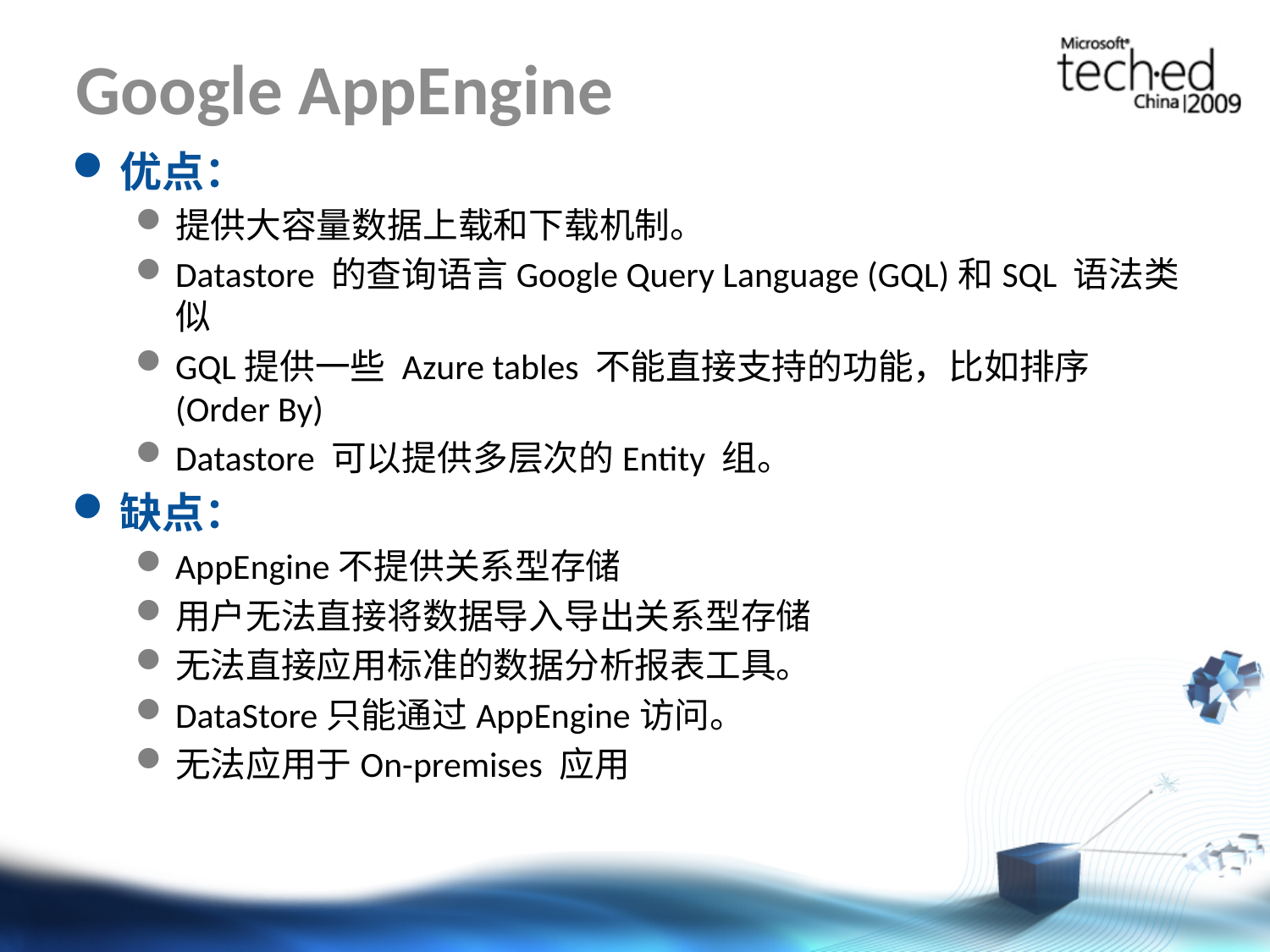

# Google AppEngine
优点：
提供大容量数据上载和下载机制。
Datastore 的查询语言Google Query Language (GQL)和SQL 语法类似
GQL提供一些 Azure tables 不能直接支持的功能，比如排序(Order By)
Datastore 可以提供多层次的Entity 组。
缺点：
AppEngine不提供关系型存储
用户无法直接将数据导入导出关系型存储
无法直接应用标准的数据分析报表工具。
DataStore只能通过AppEngine访问。
无法应用于On-premises 应用